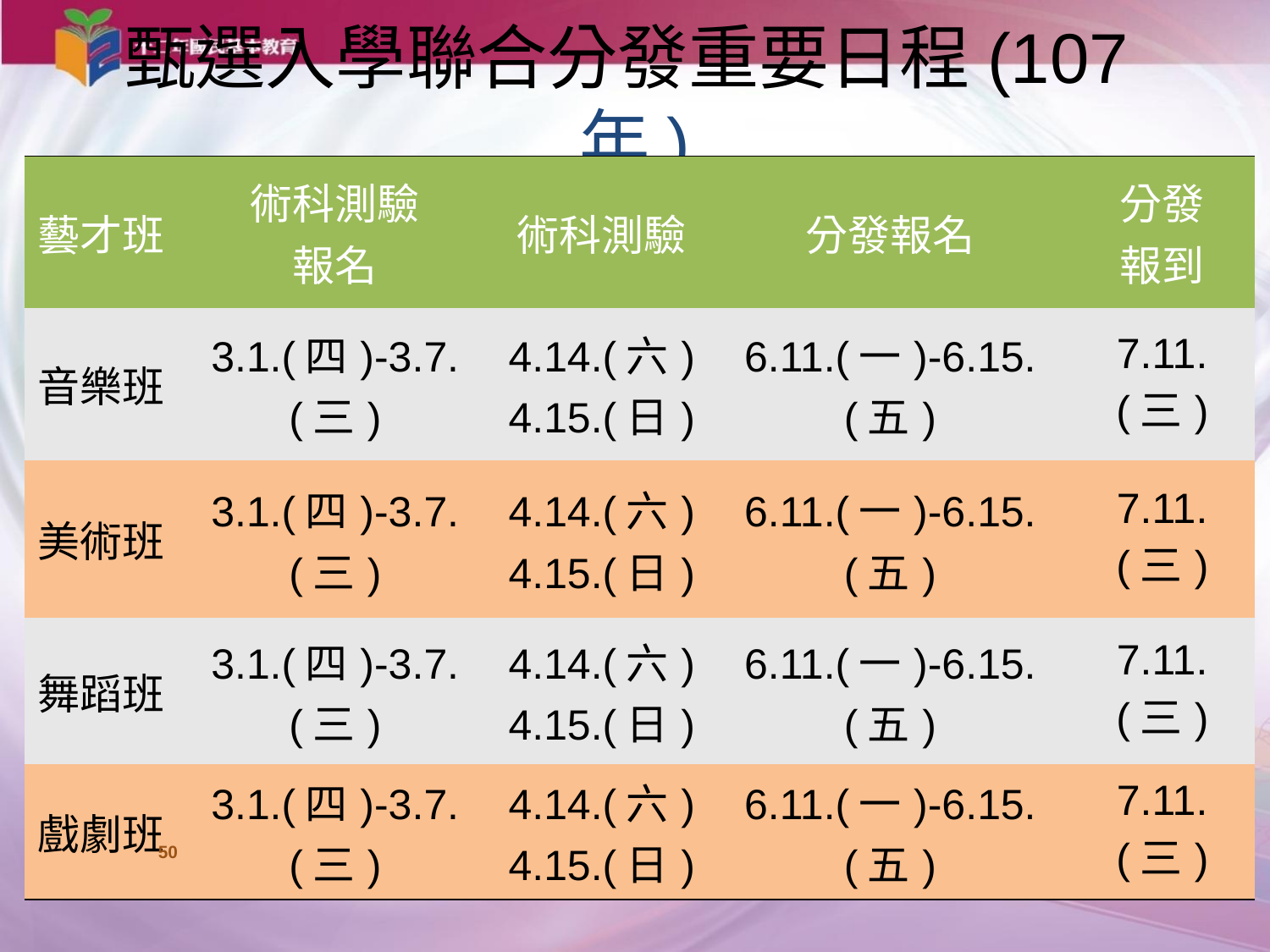

# 甄選入學聯合分發重要日程(107年)
| 藝才班 | 術科測驗 報名 | 術科測驗 | 分發報名 | 分發 報到 |
| --- | --- | --- | --- | --- |
| 音樂班 | 3.1.(四)-3.7.(三) | 4.14.(六) 4.15.(日) | 6.11.(一)-6.15.(五) | 7.11.(三) |
| 美術班 | 3.1.(四)-3.7.(三) | 4.14.(六) 4.15.(日) | 6.11.(一)-6.15.(五) | 7.11.(三) |
| 舞蹈班 | 3.1.(四)-3.7.(三) | 4.14.(六) 4.15.(日) | 6.11.(一)-6.15.(五) | 7.11.(三) |
| 戲劇班 | 3.1.(四)-3.7.(三) | 4.14.(六) 4.15.(日) | 6.11.(一)-6.15.(五) | 7.11.(三) |
50